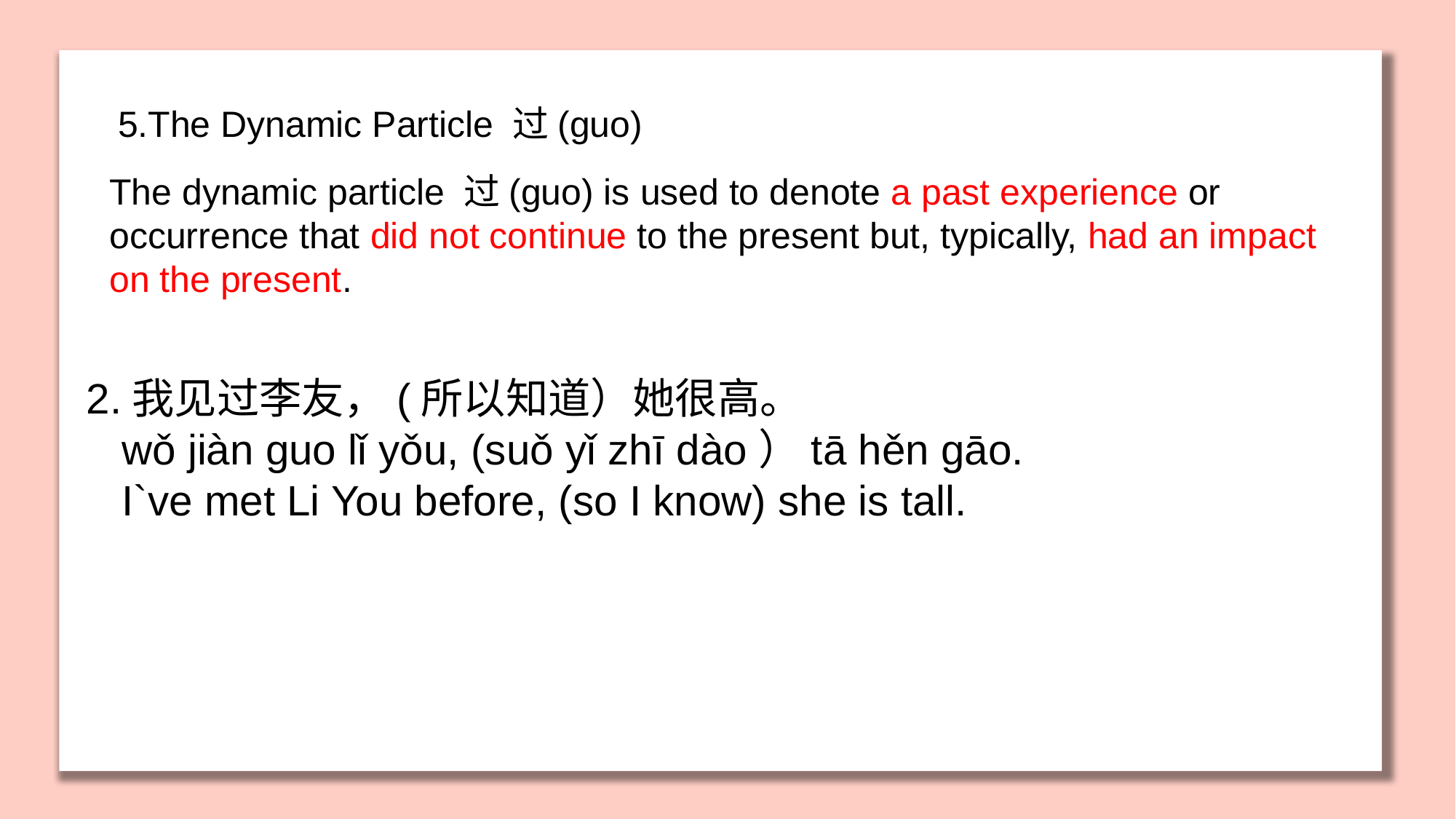

5.The Dynamic Particle 过(guo)
The dynamic particle 过(guo) is used to denote a past experience or occurrence that did not continue to the present but, typically, had an impact on the present.

2.我见过李友，(所以知道）她很高。
   wǒ jiàn guo lǐ yǒu, (suǒ yǐ zhī dào）tā hěn gāo.
   I`ve met Li You before, (so I know) she is tall.